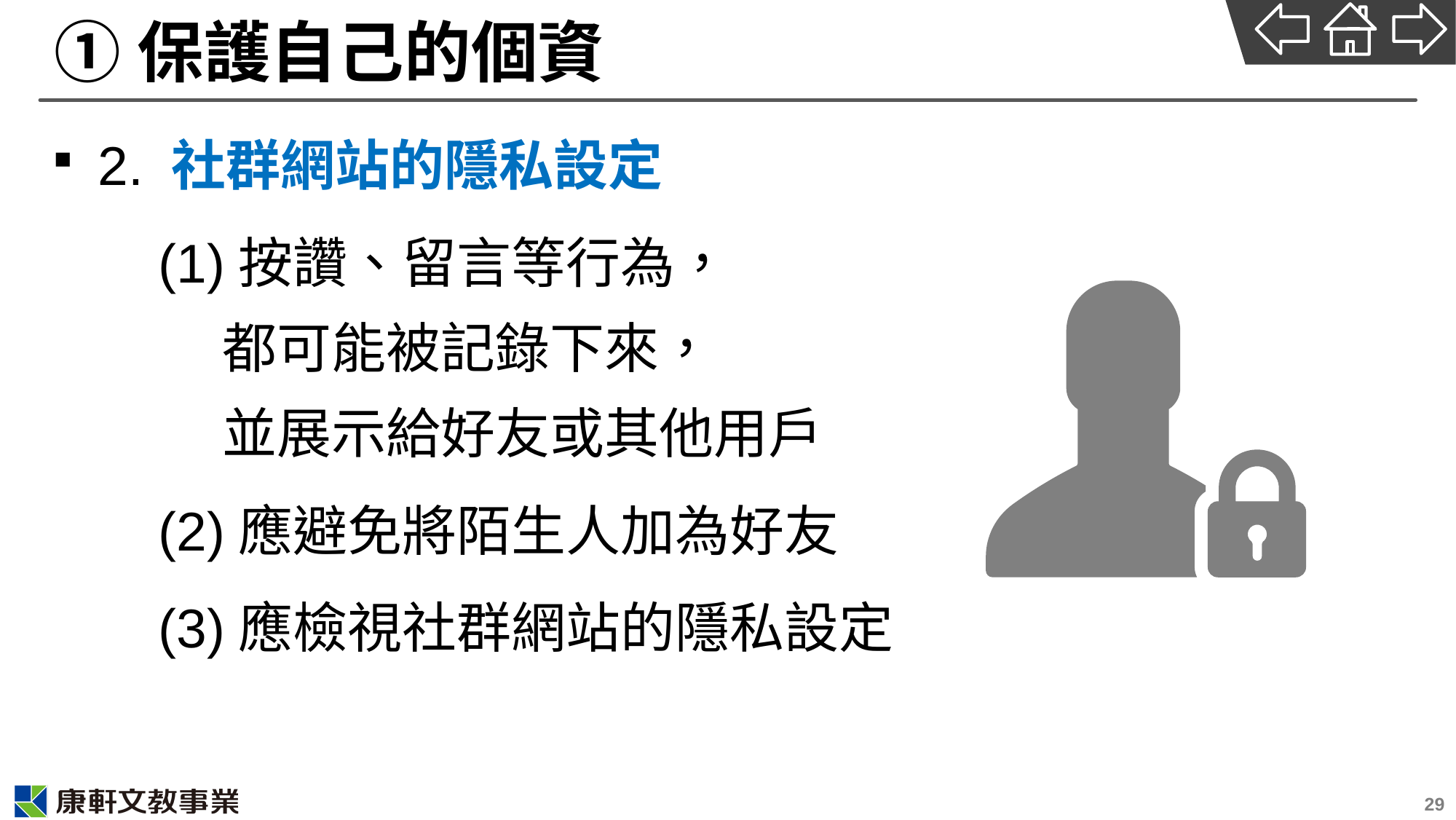

# ①保護自己的個資
2. 社群網站的隱私設定
(1)按讚、留言等行為，
都可能被記錄下來，
並展示給好友或其他用戶
(2)應避免將陌生人加為好友
(3)應檢視社群網站的隱私設定

29